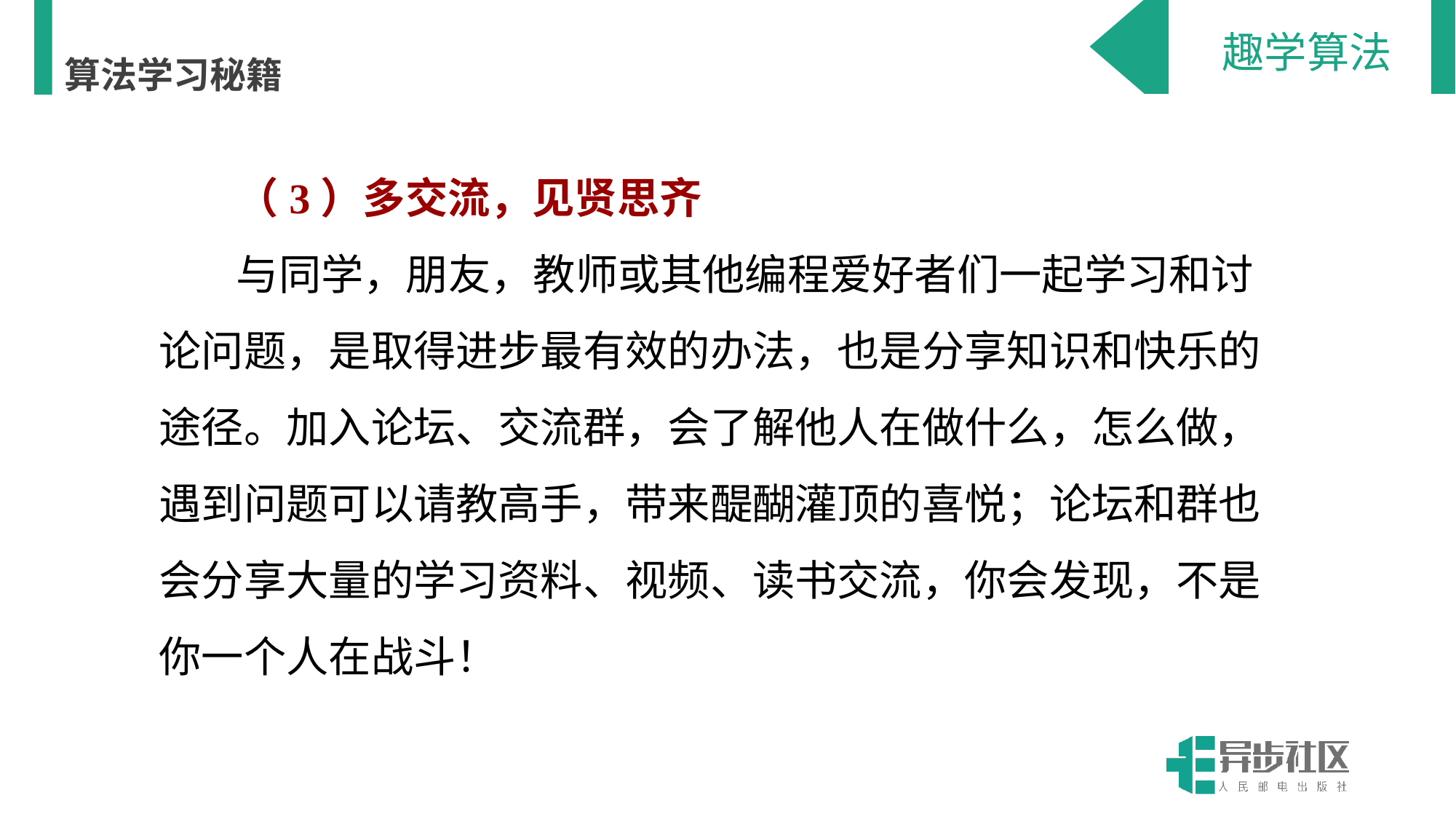

趣学算法

算法学习秘籍
（3）多交流，见贤思齐
与同学，朋友，教师或其他编程爱好者们一起学习和讨论问题，是取得进步最有效的办法，也是分享知识和快乐的途径。加入论坛、交流群，会了解他人在做什么，怎么做，遇到问题可以请教高手，带来醍醐灌顶的喜悦；论坛和群也会分享大量的学习资料、视频、读书交流，你会发现，不是你一个人在战斗！